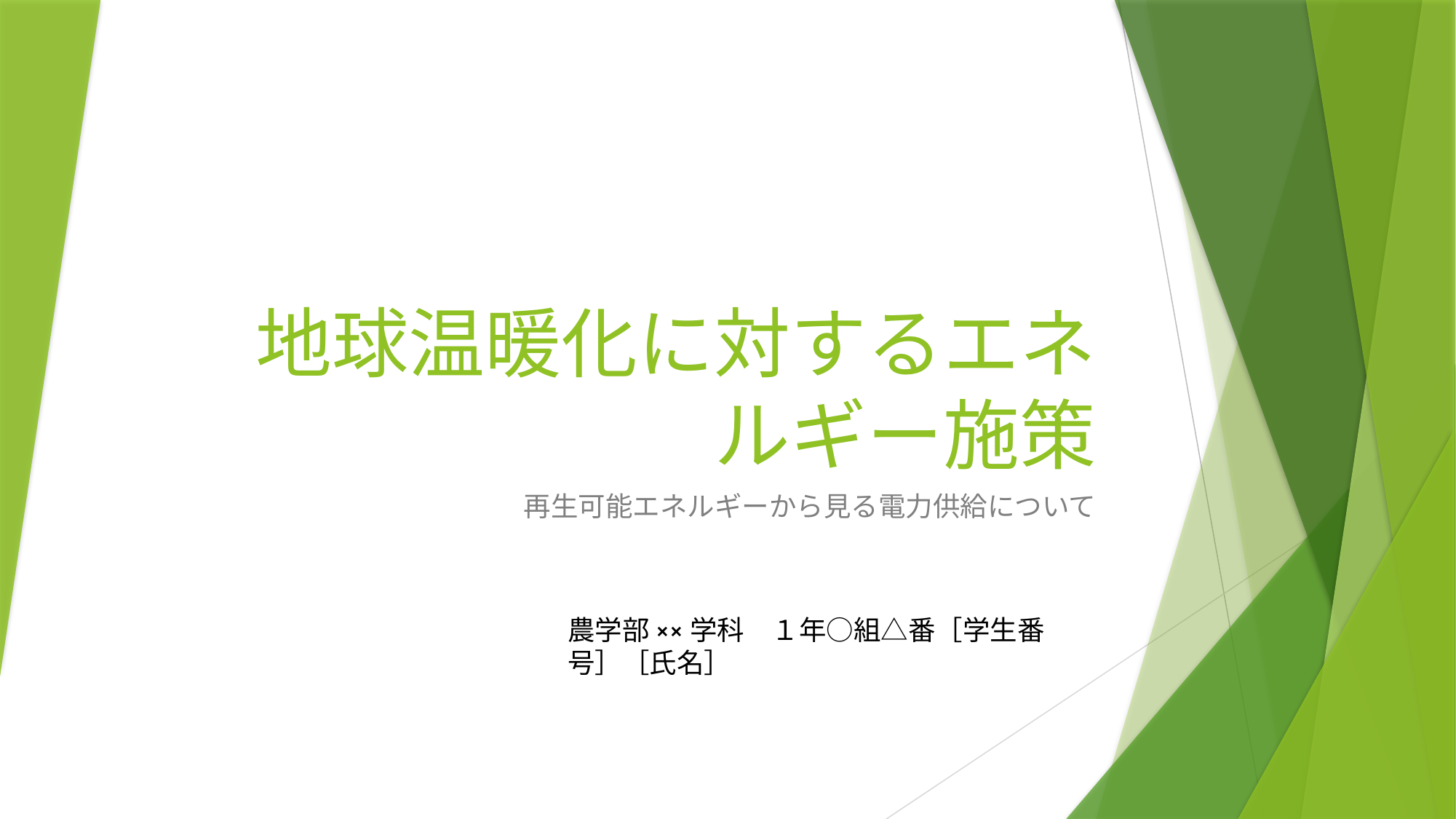

# 地球温暖化に対するエネルギー施策
再生可能エネルギーから見る電力供給について
農学部××学科　１年○組△番［学生番号］［氏名］